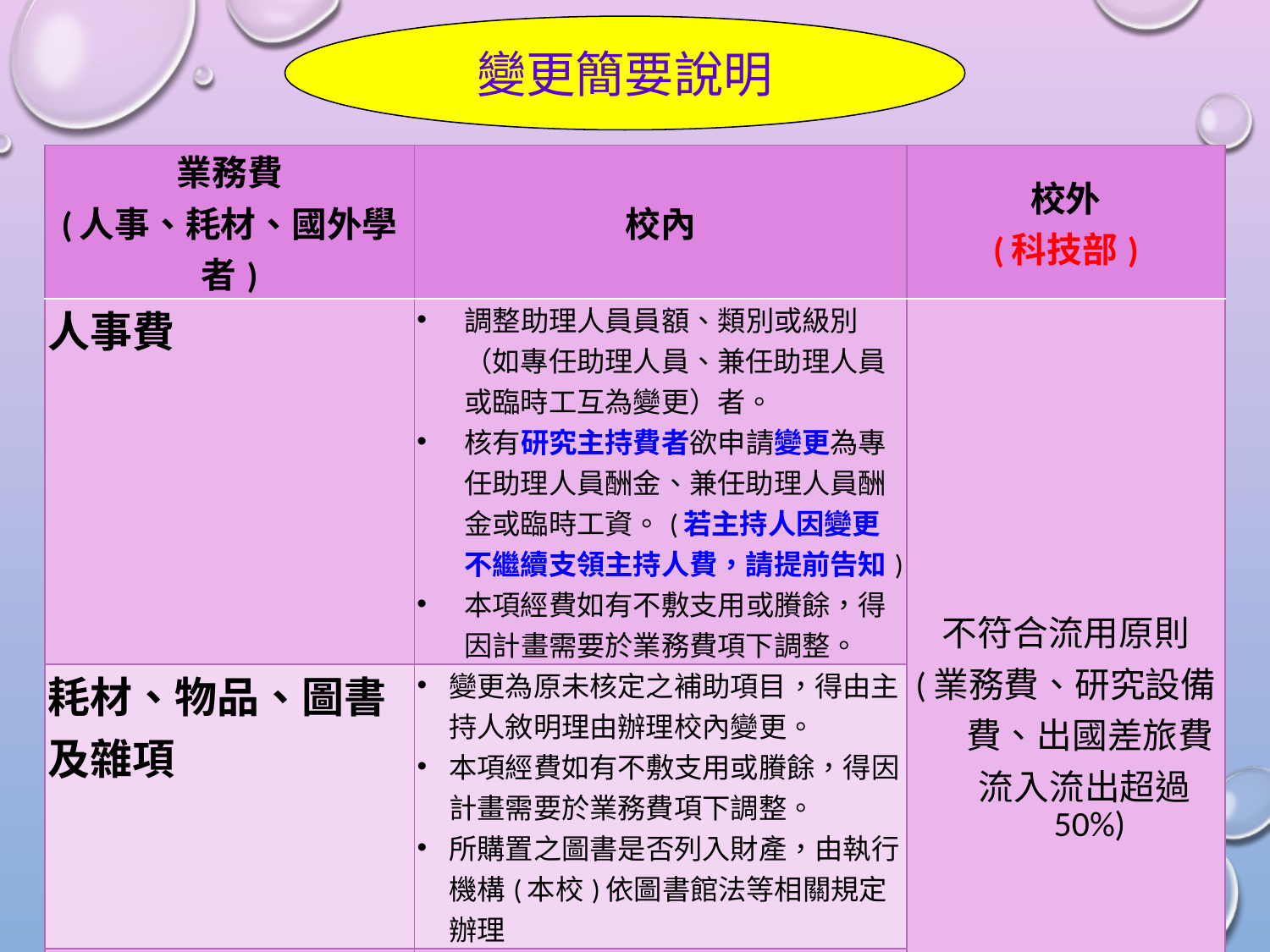

變更簡要說明
| 業務費 (人事、耗材、國外學者) | 校內 | 校外 (科技部) |
| --- | --- | --- |
| 人事費 | 調整助理人員員額、類別或級別（如專任助理人員、兼任助理人員或臨時工互為變更）者。 核有研究主持費者欲申請變更為專任助理人員酬金、兼任助理人員酬金或臨時工資。(若主持人因變更不繼續支領主持人費，請提前告知) 本項經費如有不敷支用或賸餘，得因計畫需要於業務費項下調整。 | 不符合流用原則 (業務費、研究設備費、出國差旅費流入流出超過50%) |
| 耗材、物品、圖書及雜項 | 變更為原未核定之補助項目，得由主持人敘明理由辦理校內變更。 本項經費如有不敷支用或賸餘，得因計畫需要於業務費項下調整。 所購置之圖書是否列入財產，由執行機構(本校)依圖書館法等相關規定辦理 |  |
| 國外學者來台費用 | 本項經費如有不敷支用或賸餘，得因計畫需要於業務費項下調整。 依科技部補助國外學者專家來臺從事科技合作研究活動支付費用最高標準表辦理。 |  |